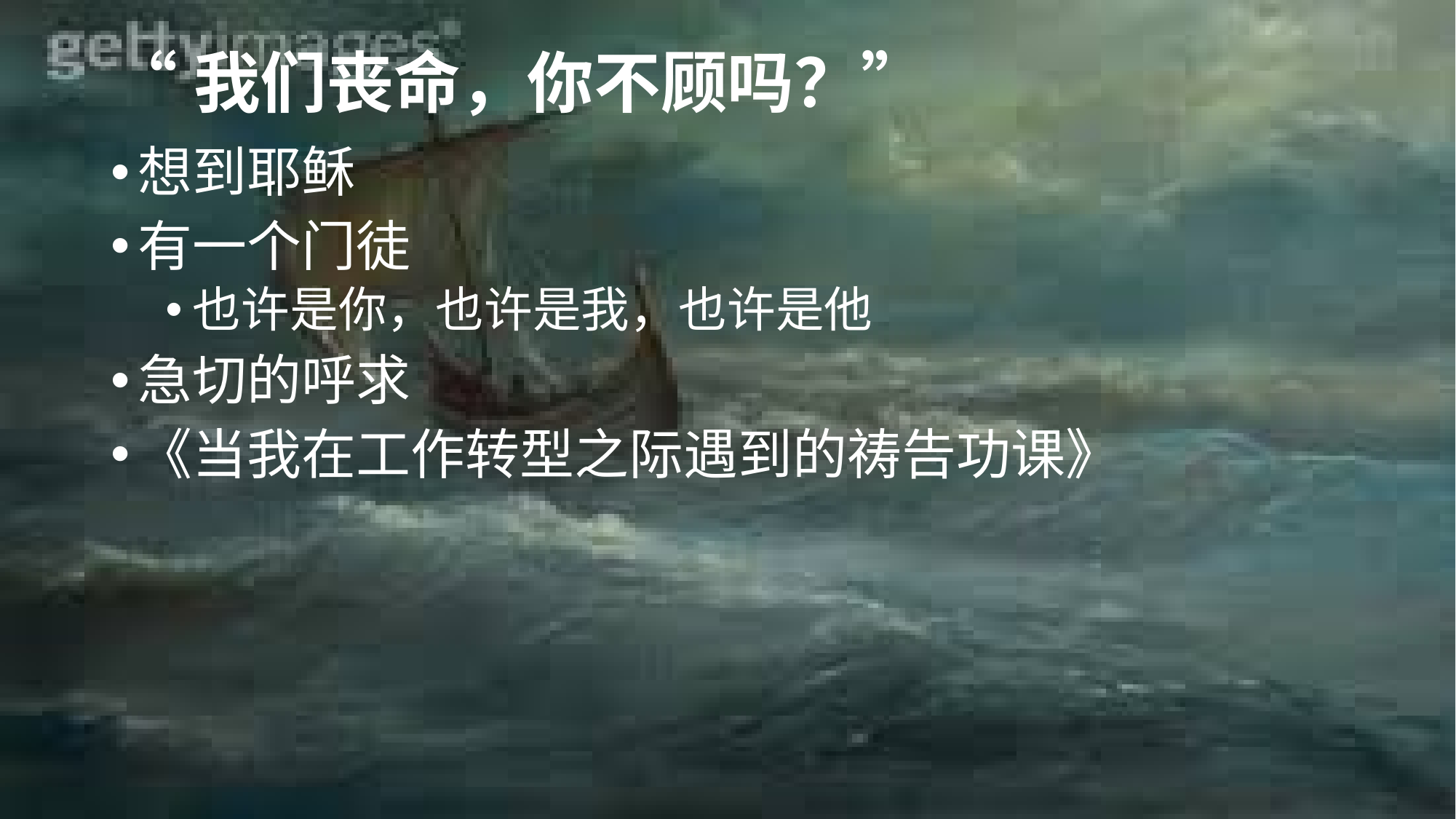

# “我们丧命，你不顾吗？”
想到耶稣
有一个门徒
也许是你，也许是我，也许是他
急切的呼求
《当我在工作转型之际遇到的祷告功课》